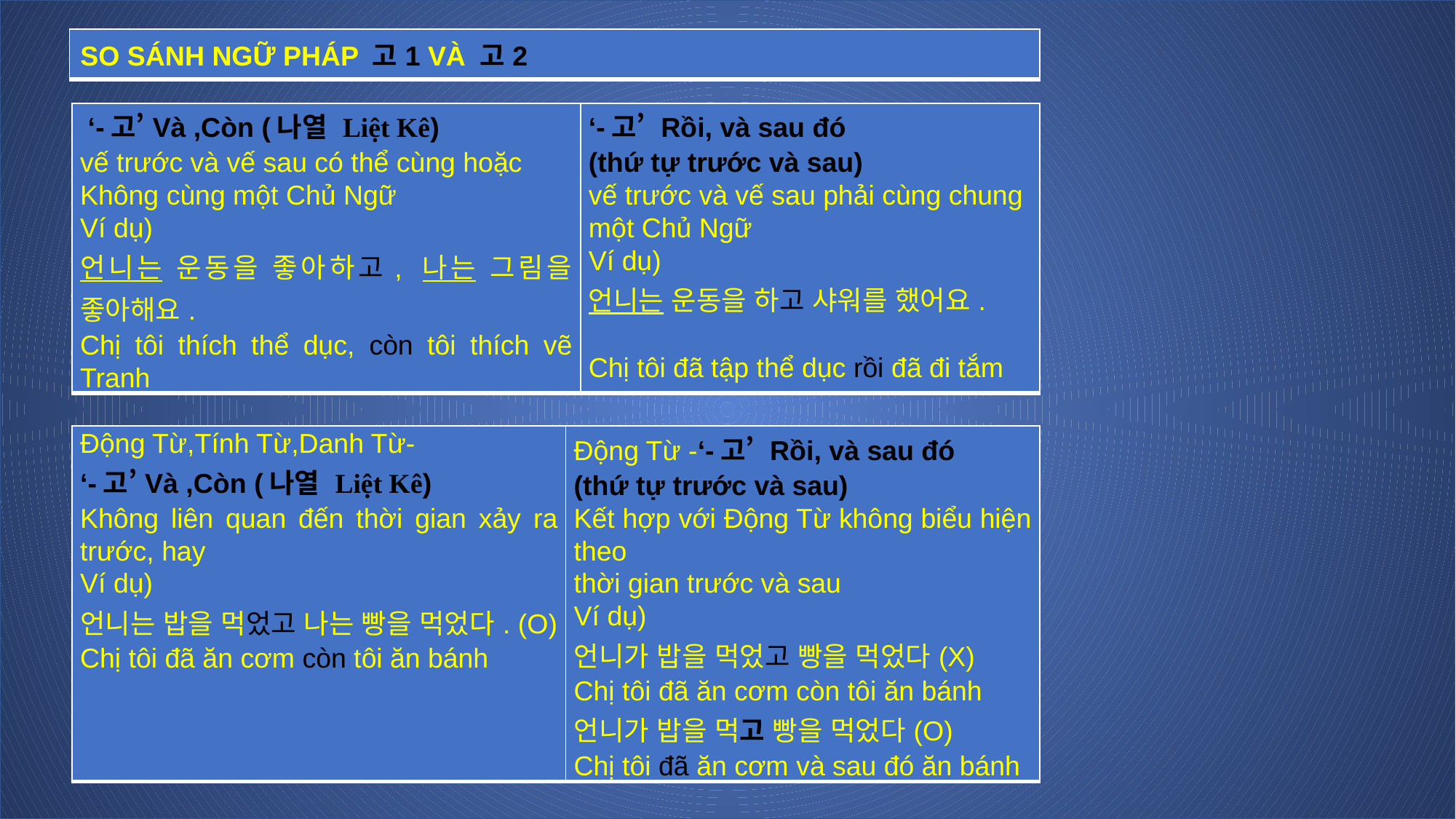

| SO SÁNH NGỮ PHÁP 고1 VÀ 고2 |
| --- |
| ‘-고’Và ,Còn (나열 Liệt Kê) vế trước và vế sau có thể cùng hoặc Không cùng một Chủ Ngữ Ví dụ) 언니는 운동을 좋아하고, 나는 그림을 좋아해요. Chị tôi thích thể dục, còn tôi thích vẽ Tranh | ‘-고’ Rồi, và sau đó (thứ tự trước và sau) vế trước và vế sau phải cùng chung một Chủ Ngữ Ví dụ) 언니는 운동을 하고 샤워를 했어요.   Chị tôi đã tập thể dục rồi đã đi tắm |
| --- | --- |
| Động Từ,Tính Từ,Danh Từ- ‘-고’Và ,Còn (나열 Liệt Kê) Không liên quan đến thời gian xảy ra trước, hay Ví dụ) 언니는 밥을 먹었고 나는 빵을 먹었다. (O) Chị tôi đã ăn cơm còn tôi ăn bánh | Động Từ -‘-고’ Rồi, và sau đó (thứ tự trước và sau) Kết hợp với Động Từ không biểu hiện theo thời gian trước và sau Ví dụ) 언니가 밥을 먹었고 빵을 먹었다(X) Chị tôi đã ăn cơm còn tôi ăn bánh 언니가 밥을 먹고 빵을 먹었다(O) Chị tôi đã ăn cơm và sau đó ăn bánh |
| --- | --- |